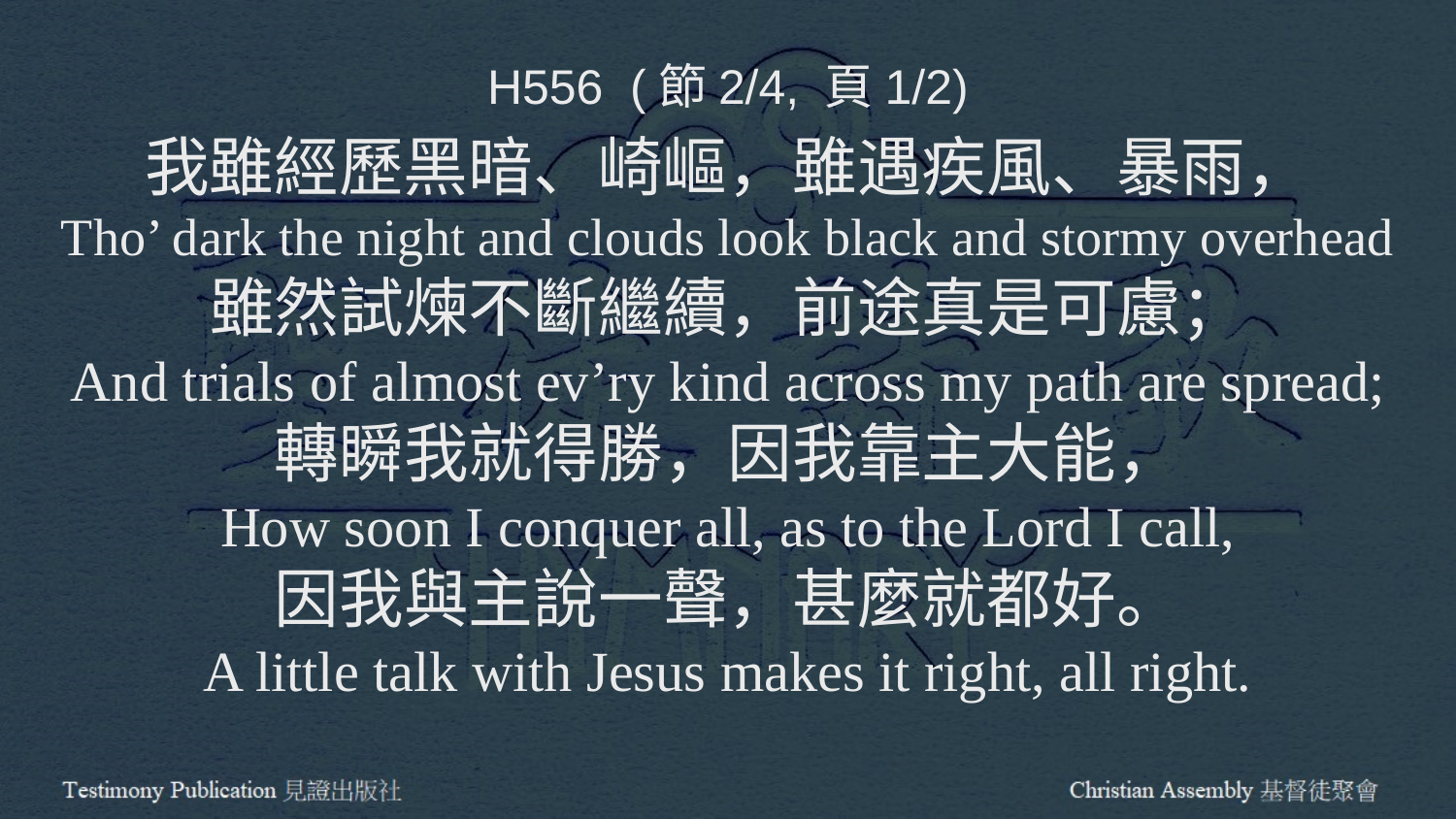

H556  (節2/4, 頁1/2)
我雖經歷黑暗、崎嶇，雖遇疾風、暴雨，
Tho’ dark the night and clouds look black and stormy overhead
雖然試煉不斷繼續，前途真是可慮；
And trials of almost ev’ry kind across my path are spread;
轉瞬我就得勝，因我靠主大能，
How soon I conquer all, as to the Lord I call,
因我與主說一聲，甚麼就都好。
A little talk with Jesus makes it right, all right.